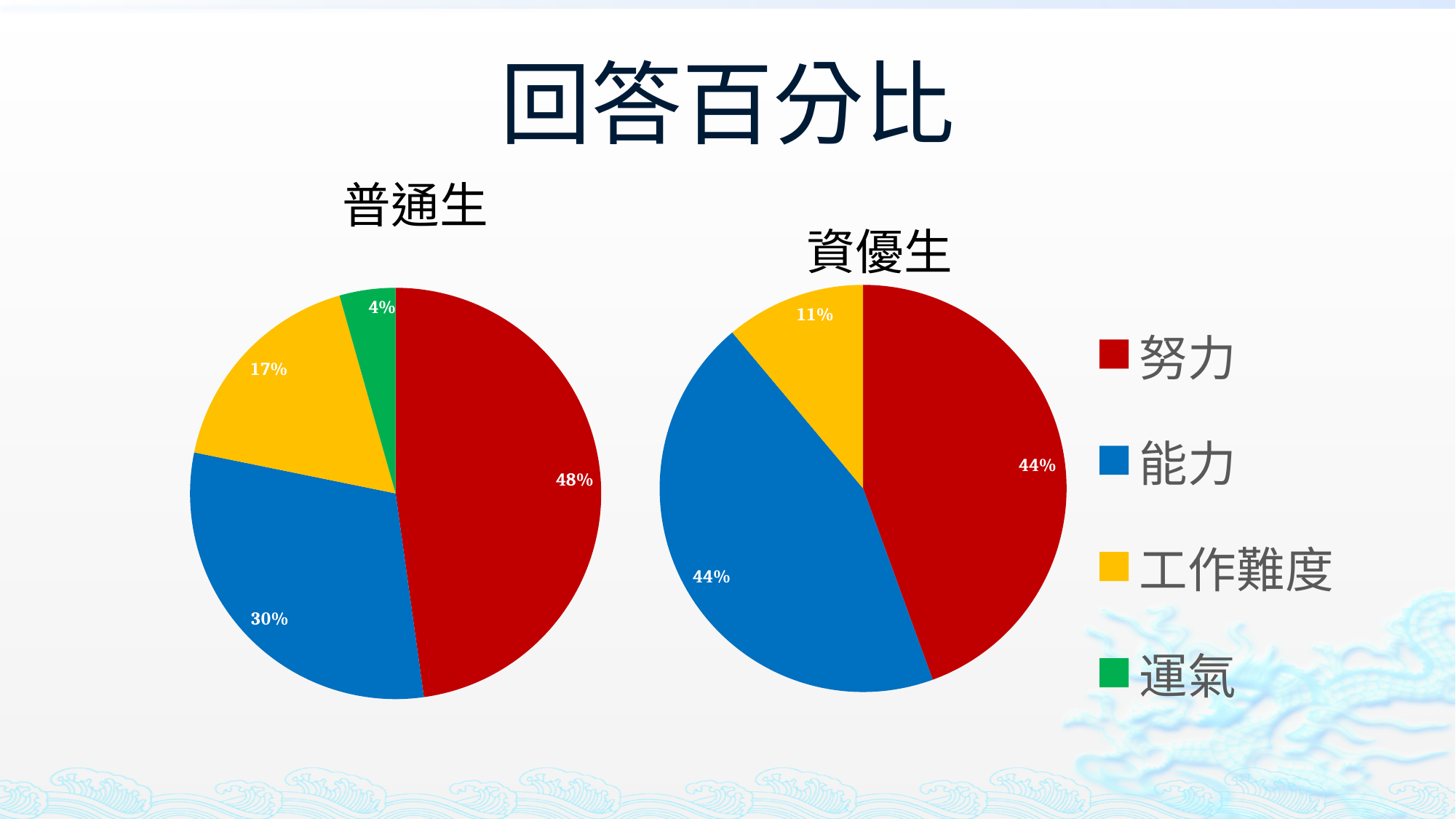

# 回答百分比
普通生

### Chart

| Category | 銷售 |
|---|---|
| 努力 | 47.8 |
| 能力 | 30.4 |
| 工作難度 | 17.4 |
| 運氣 | 4.4 |

### Chart

| Category | 銷售 |
|---|---|
| 第一季 | 44.4 |
| 能力 | 44.4 |
| 工作難度 | 11.1 |
| 運氣 | 0.0 |